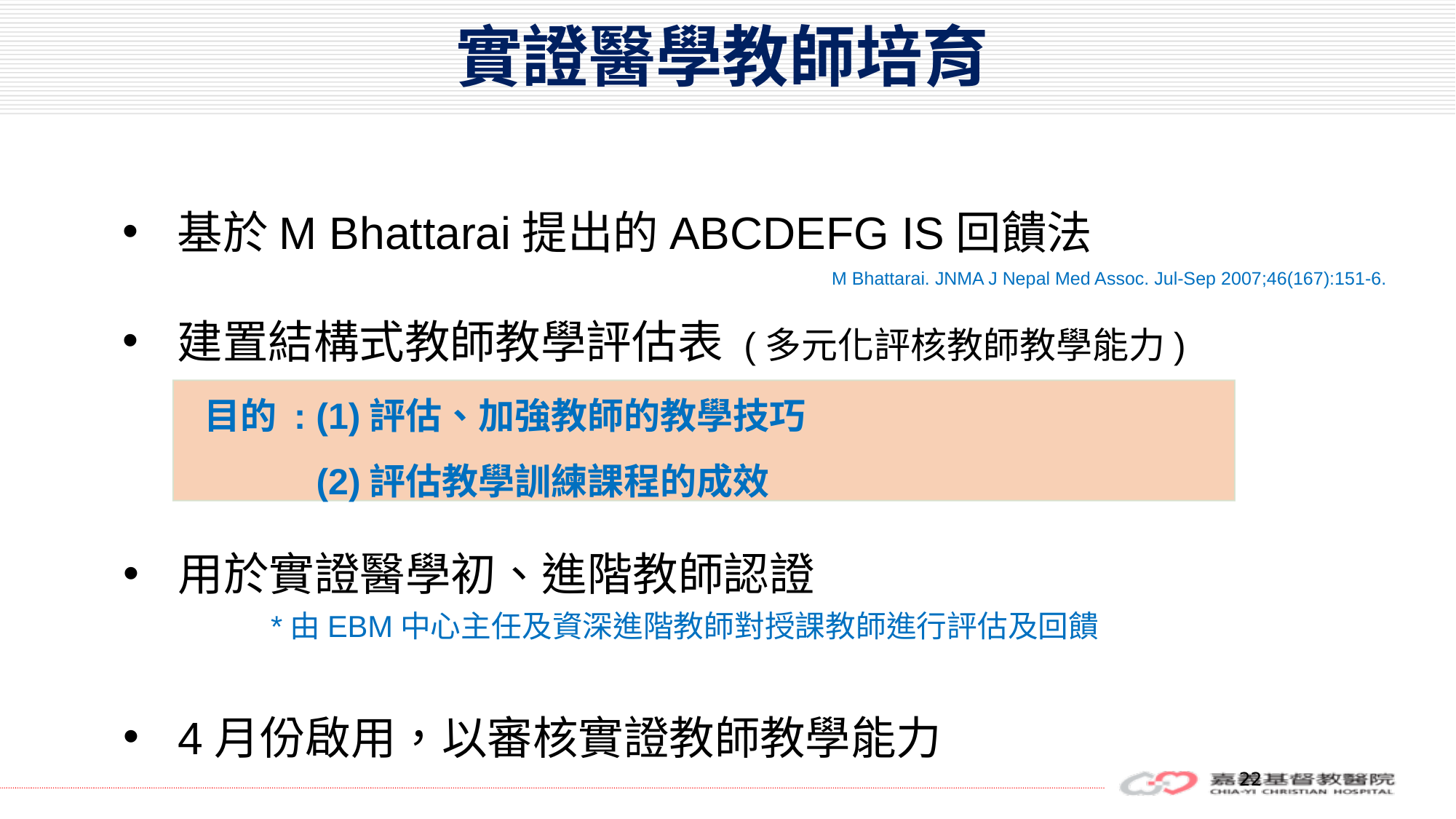

# 實證醫學教師培育
基於M Bhattarai提出的ABCDEFG IS回饋法

建置結構式教師教學評估表 (多元化評核教師教學能力)
M Bhattarai. JNMA J Nepal Med Assoc. Jul-Sep 2007;46(167):151-6.

目的 : (1)評估、加強教師的教學技巧
           (2)評估教學訓練課程的成效
用於實證醫學初、進階教師認證

4月份啟用，以審核實證教師教學能力
*由EBM中心主任及資深進階教師對授課教師進行評估及回饋
22